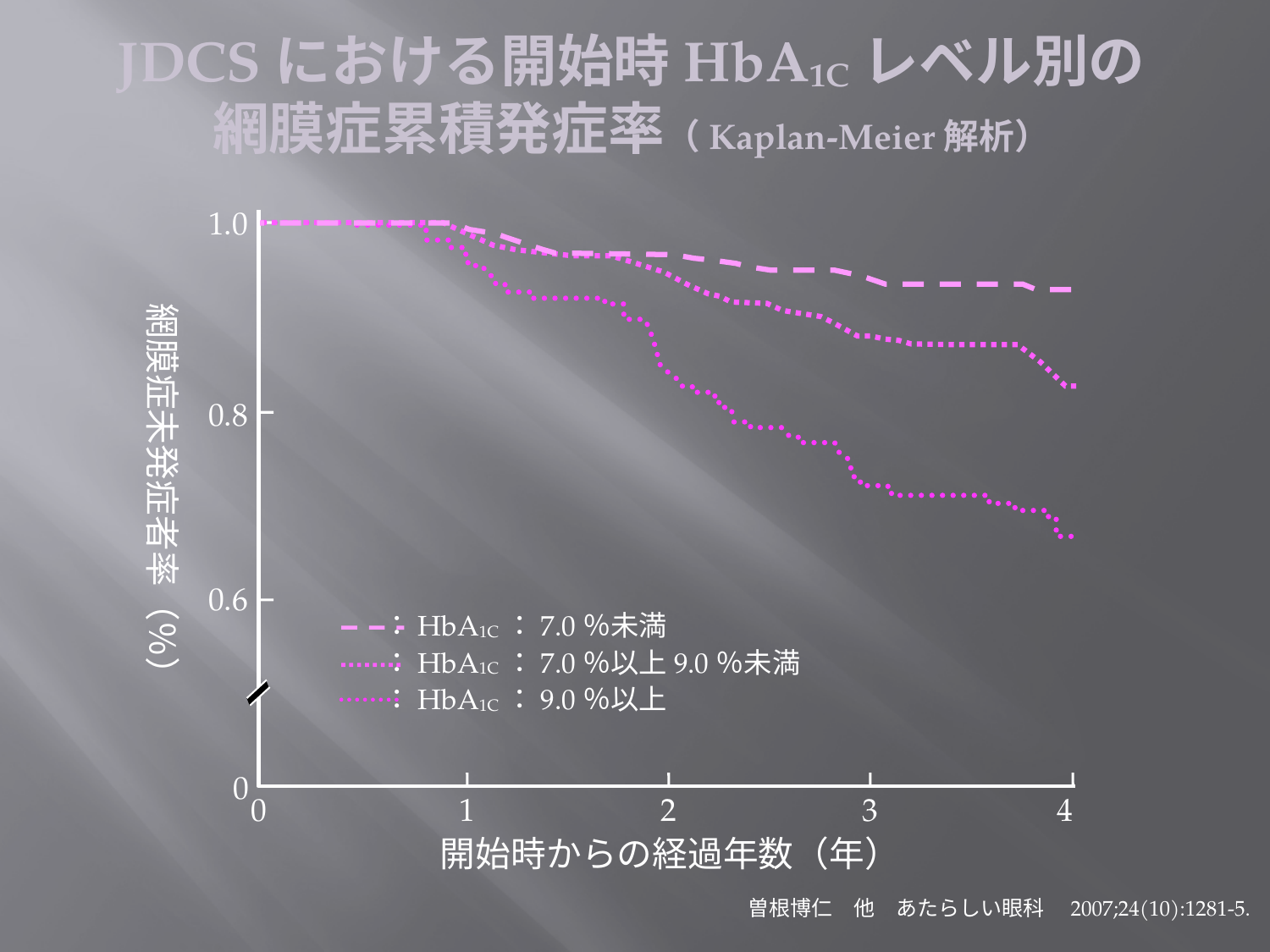

JDCSにおける開始時HbA1Cレベル別の
網膜症累積発症率（Kaplan-Meier解析）
1.0

網膜症未発症者率（％）
0.8
0.6
：HbA1C：7.0％未満
：HbA1C：7.0％以上9.0％未満
：HbA1C：9.0％以上

0

0
1
2
3
4
開始時からの経過年数（年）
曽根博仁　他　あたらしい眼科　2007;24(10):1281-5.